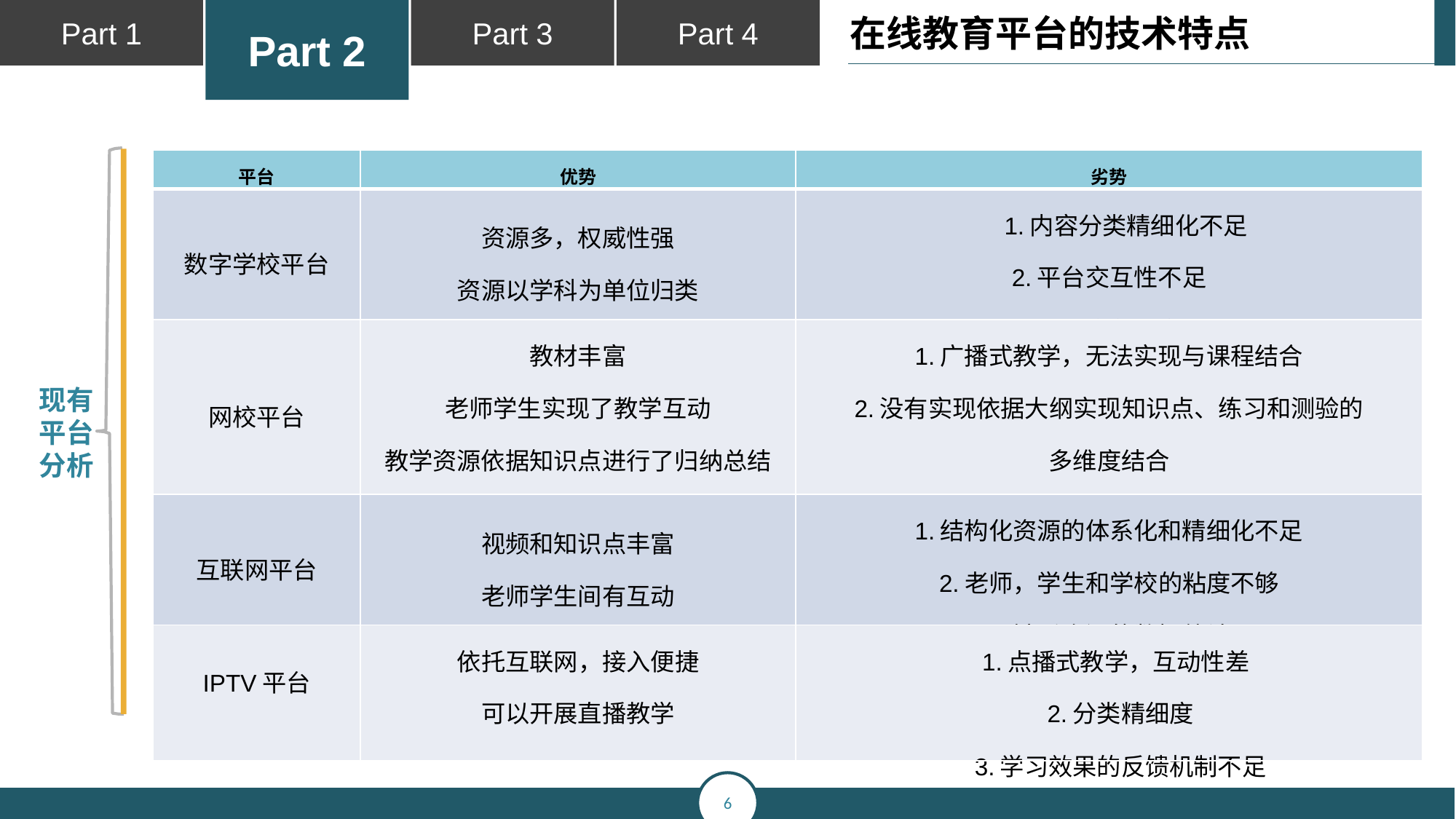

在线教育平台的技术特点

| 平台 | 优势 | 劣势 |
| --- | --- | --- |
| 数字学校平台 | 资源多，权威性强 资源以学科为单位归类 | 1.内容分类精细化不足 2.平台交互性不足 3.老师的参与度不够 |
| 网校平台 | 教材丰富 老师学生实现了教学互动 教学资源依据知识点进行了归纳总结 | 1.广播式教学，无法实现与课程结合 2.没有实现依据大纲实现知识点、练习和测验的 多维度结合 3.缺乏良好的教学反馈机制 |
| 互联网平台 | 视频和知识点丰富 老师学生间有互动 | 1.结构化资源的体系化和精细化不足 2.老师，学生和学校的粘度不够 3.缺乏资源的数据统计 |
| IPTV平台 | 依托互联网，接入便捷 可以开展直播教学 | 1.点播式教学，互动性差 2.分类精细度 3.学习效果的反馈机制不足 |
 现有
 平台
 分析